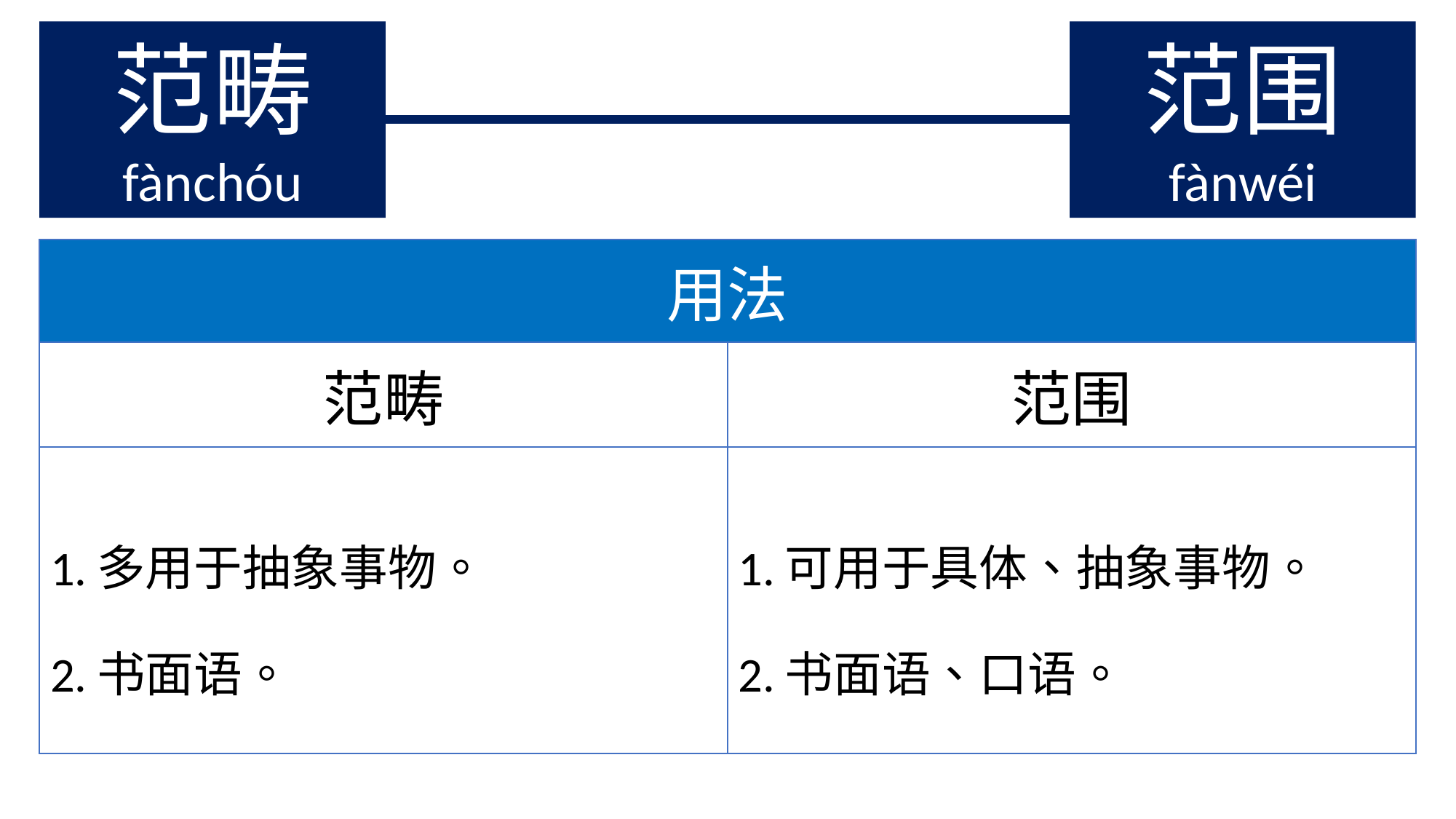

范畴
fànchóu
范围
fànwéi
| 用法 |  |
| --- | --- |
| 范畴 | 范围 |
| 1.多用于抽象事物。 2.书面语。 | 1.可用于具体、抽象事物。 2.书面语、口语。 |